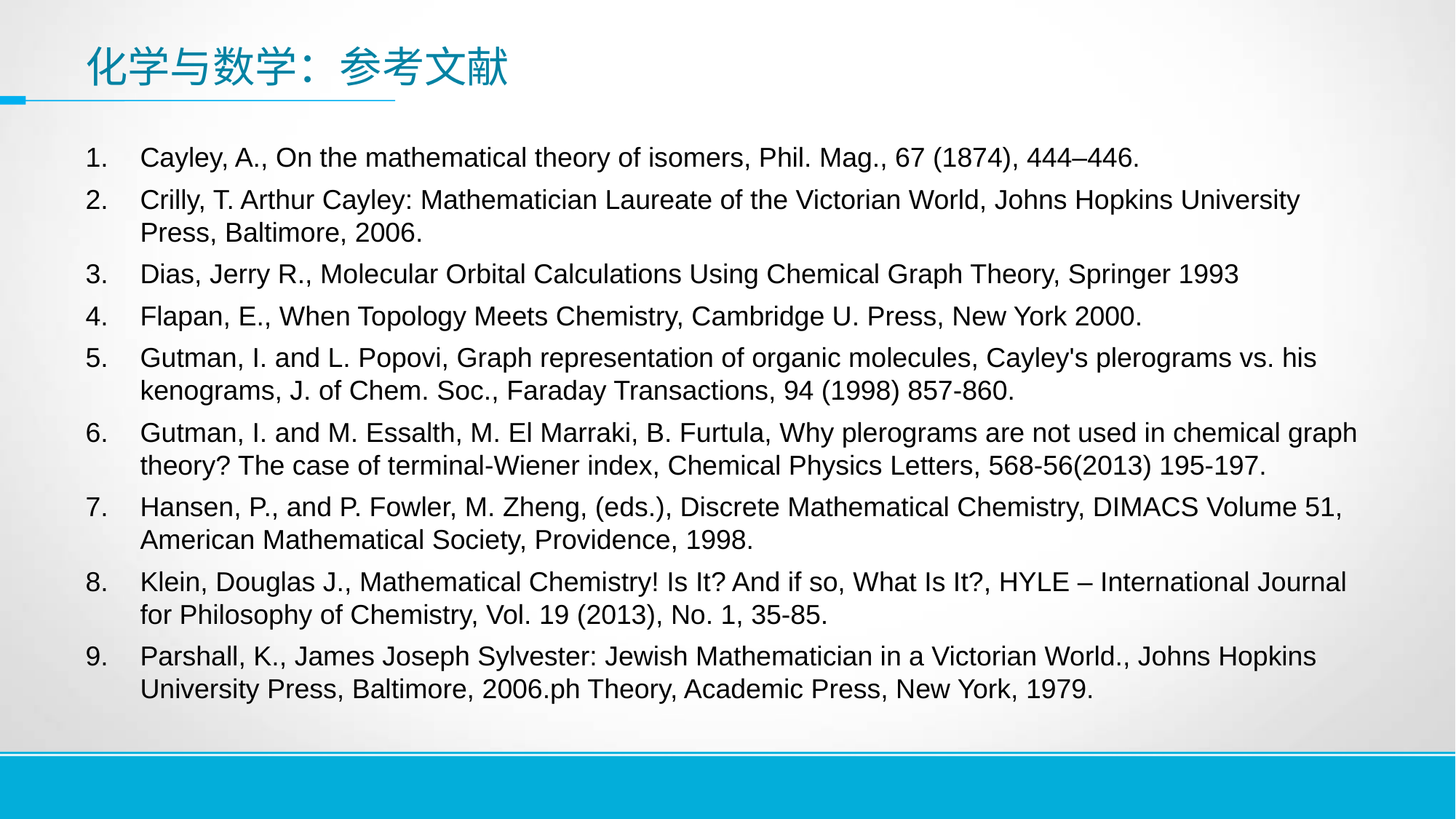

# 化学与数学：参考文献
Cayley, A., On the mathematical theory of isomers, Phil. Mag., 67 (1874), 444–446.
Crilly, T. Arthur Cayley: Mathematician Laureate of the Victorian World, Johns Hopkins University Press, Baltimore, 2006.
Dias, Jerry R., Molecular Orbital Calculations Using Chemical Graph Theory, Springer 1993
Flapan, E., When Topology Meets Chemistry, Cambridge U. Press, New York 2000.
Gutman, I. and L. Popovi, Graph representation of organic molecules, Cayley's plerograms vs. his kenograms, J. of Chem. Soc., Faraday Transactions, 94 (1998) 857-860.
Gutman, I. and M. Essalth, M. El Marraki, B. Furtula, Why plerograms are not used in chemical graph theory? The case of terminal-Wiener index, Chemical Physics Letters, 568-56(2013) 195-197.
Hansen, P., and P. Fowler, M. Zheng, (eds.), Discrete Mathematical Chemistry, DIMACS Volume 51, American Mathematical Society, Providence, 1998.
Klein, Douglas J., Mathematical Chemistry! Is It? And if so, What Is It?, HYLE – International Journal for Philosophy of Chemistry, Vol. 19 (2013), No. 1, 35-85.
Parshall, K., James Joseph Sylvester: Jewish Mathematician in a Victorian World., Johns Hopkins University Press, Baltimore, 2006.ph Theory, Academic Press, New York, 1979.